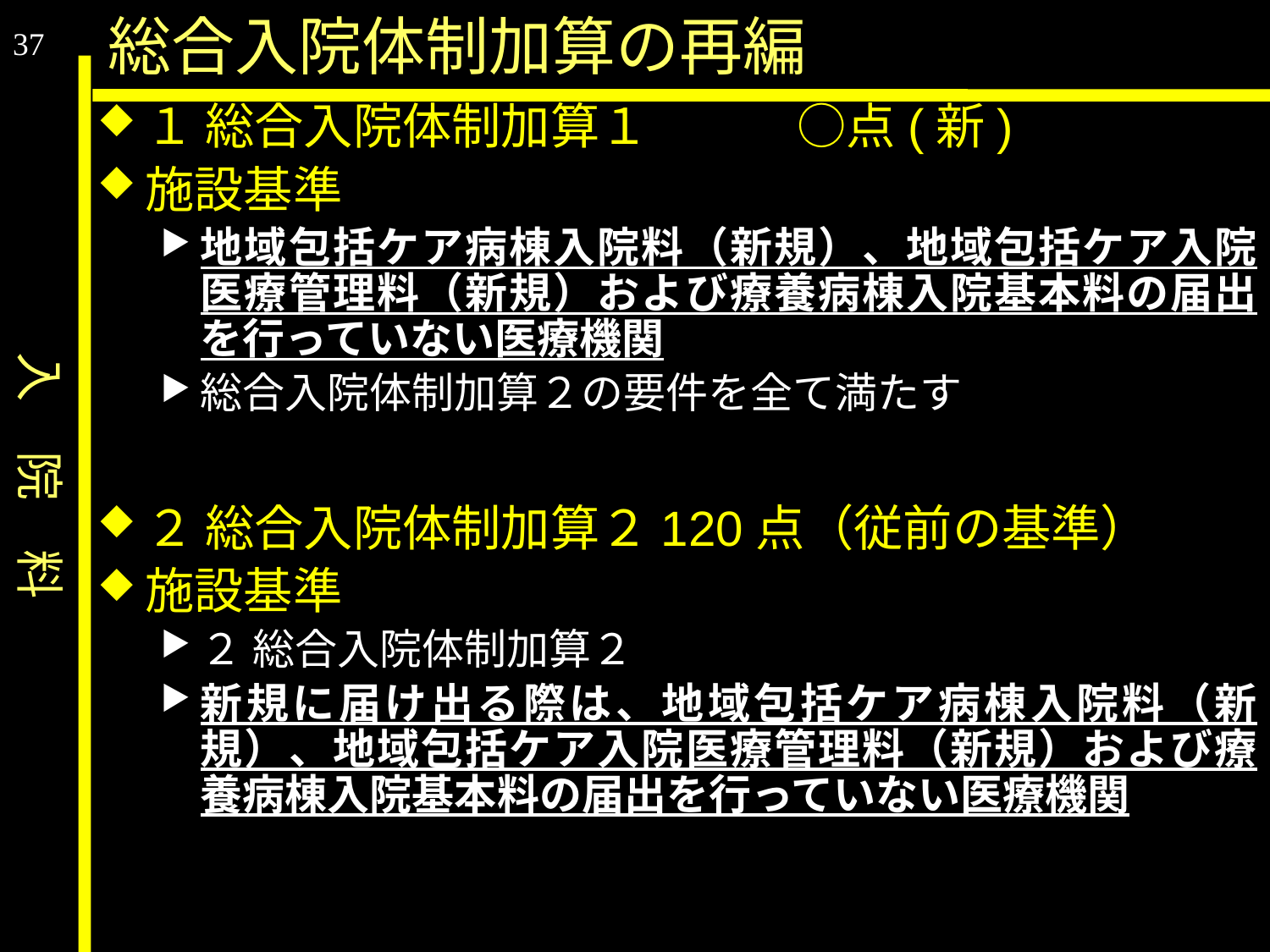

入　院　料
総合入院体制加算の再編
37

１ 総合入院体制加算１　　　○点(新)
施設基準
地域包括ケア病棟入院料（新規）、地域包括ケア入院医療管理料（新規）および療養病棟入院基本料の届出を行っていない医療機関
総合入院体制加算２の要件を全て満たす

２ 総合入院体制加算２120点（従前の基準）
施設基準
２ 総合入院体制加算２
新規に届け出る際は、地域包括ケア病棟入院料（新規）、地域包括ケア入院医療管理料（新規）および療養病棟入院基本料の届出を行っていない医療機関